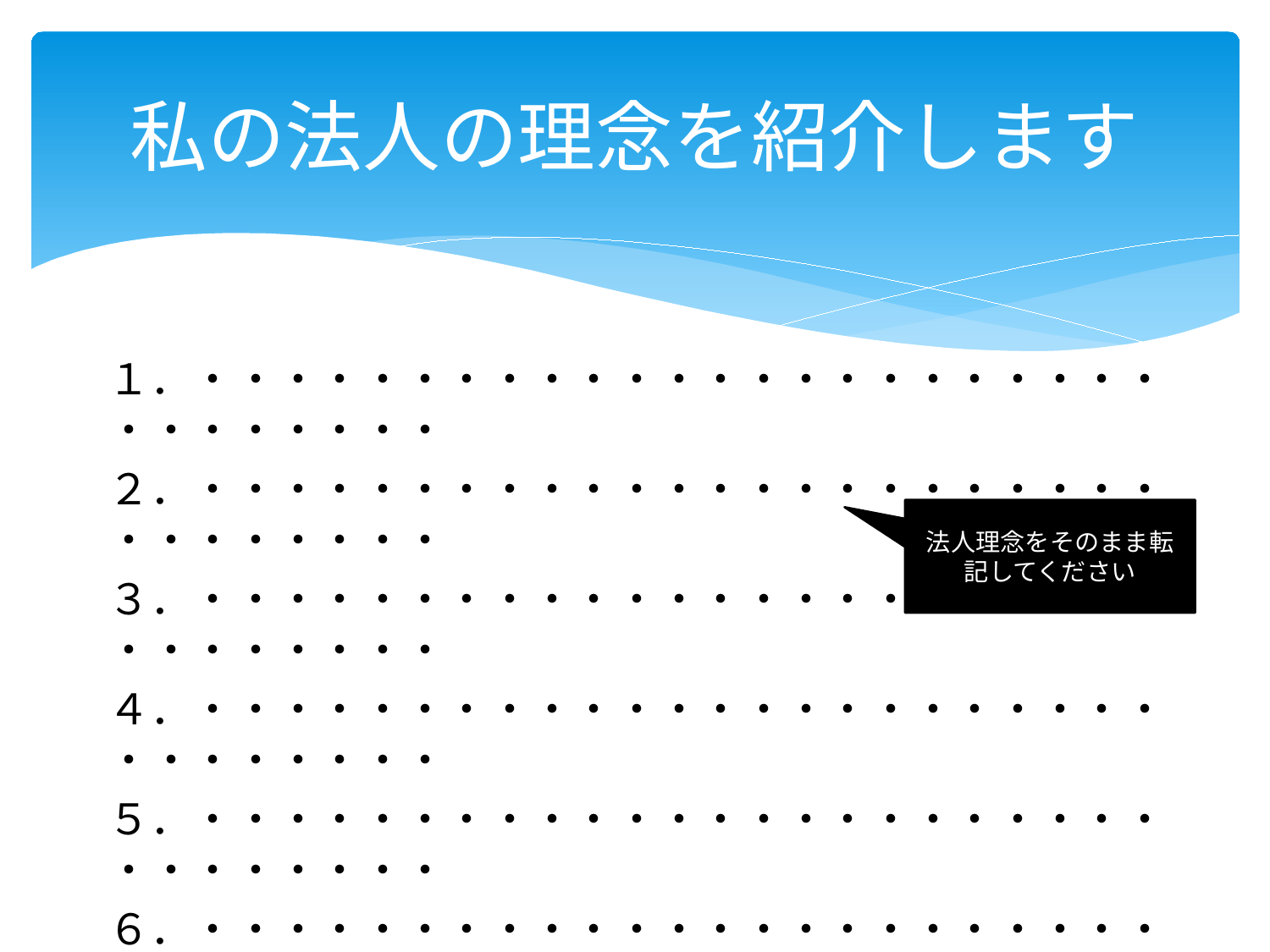

# 私の法人の理念を紹介します
１．・・・・・・・・・・・・・・・・・・・・・・・・・・・・・・・
２．・・・・・・・・・・・・・・・・・・・・・・・・・・・・・・・
３．・・・・・・・・・・・・・・・・・・・・・・・・・・・・・・・
４．・・・・・・・・・・・・・・・・・・・・・・・・・・・・・・・
５．・・・・・・・・・・・・・・・・・・・・・・・・・・・・・・・
６．・・・・・・・・・・・・・・・・・・・・・・・・・・・・・・・
法人理念をそのまま転記してください